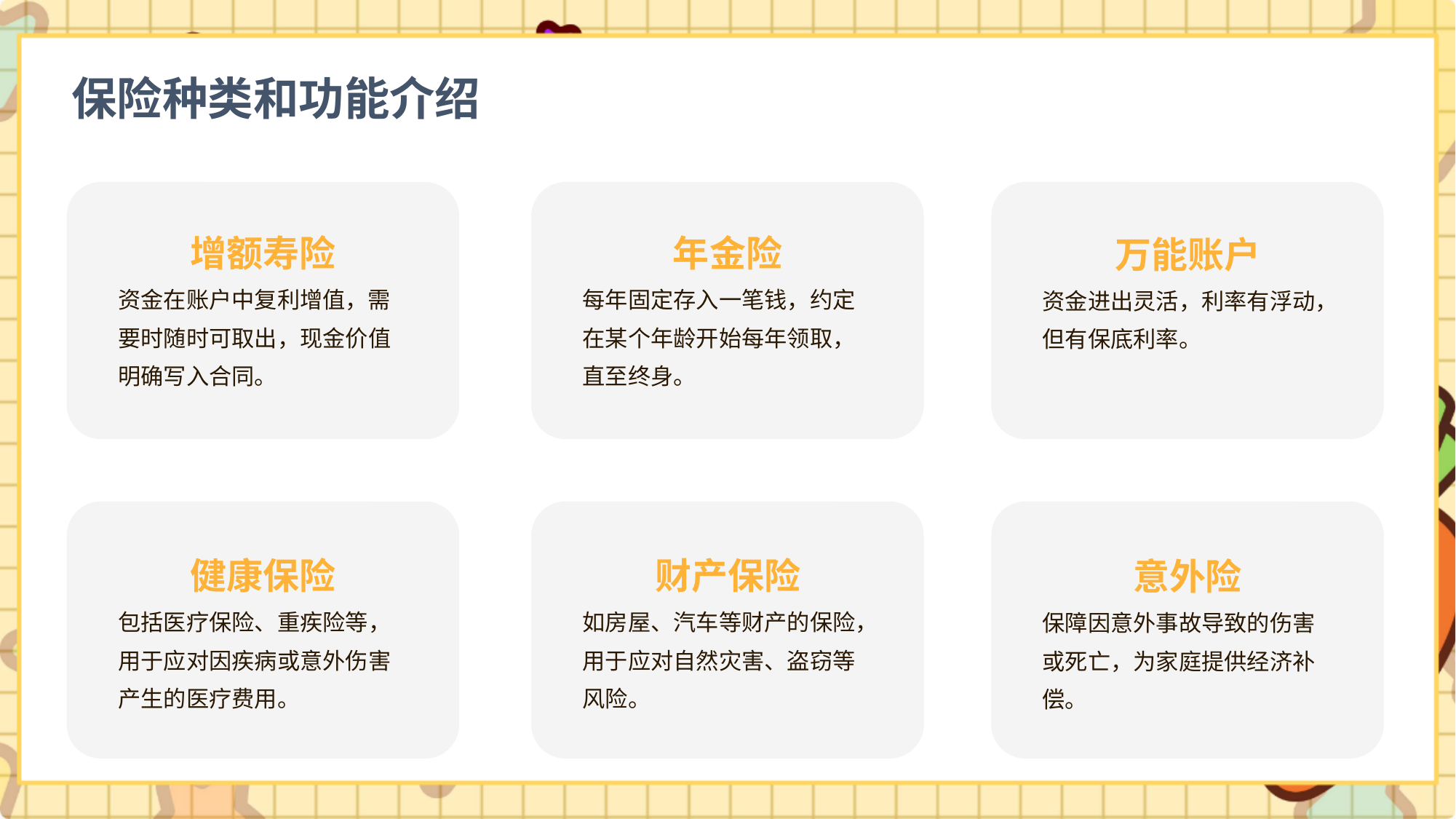

保险种类和功能介绍

增额寿险
年金险
万能账户
资金在账户中复利增值，需要时随时可取出，现金价值明确写入合同。
每年固定存入一笔钱，约定在某个年龄开始每年领取，直至终身。
资金进出灵活，利率有浮动，但有保底利率。

健康保险
财产保险
意外险
包括医疗保险、重疾险等，用于应对因疾病或意外伤害产生的医疗费用。
如房屋、汽车等财产的保险，用于应对自然灾害、盗窃等风险。
保障因意外事故导致的伤害或死亡，为家庭提供经济补偿。